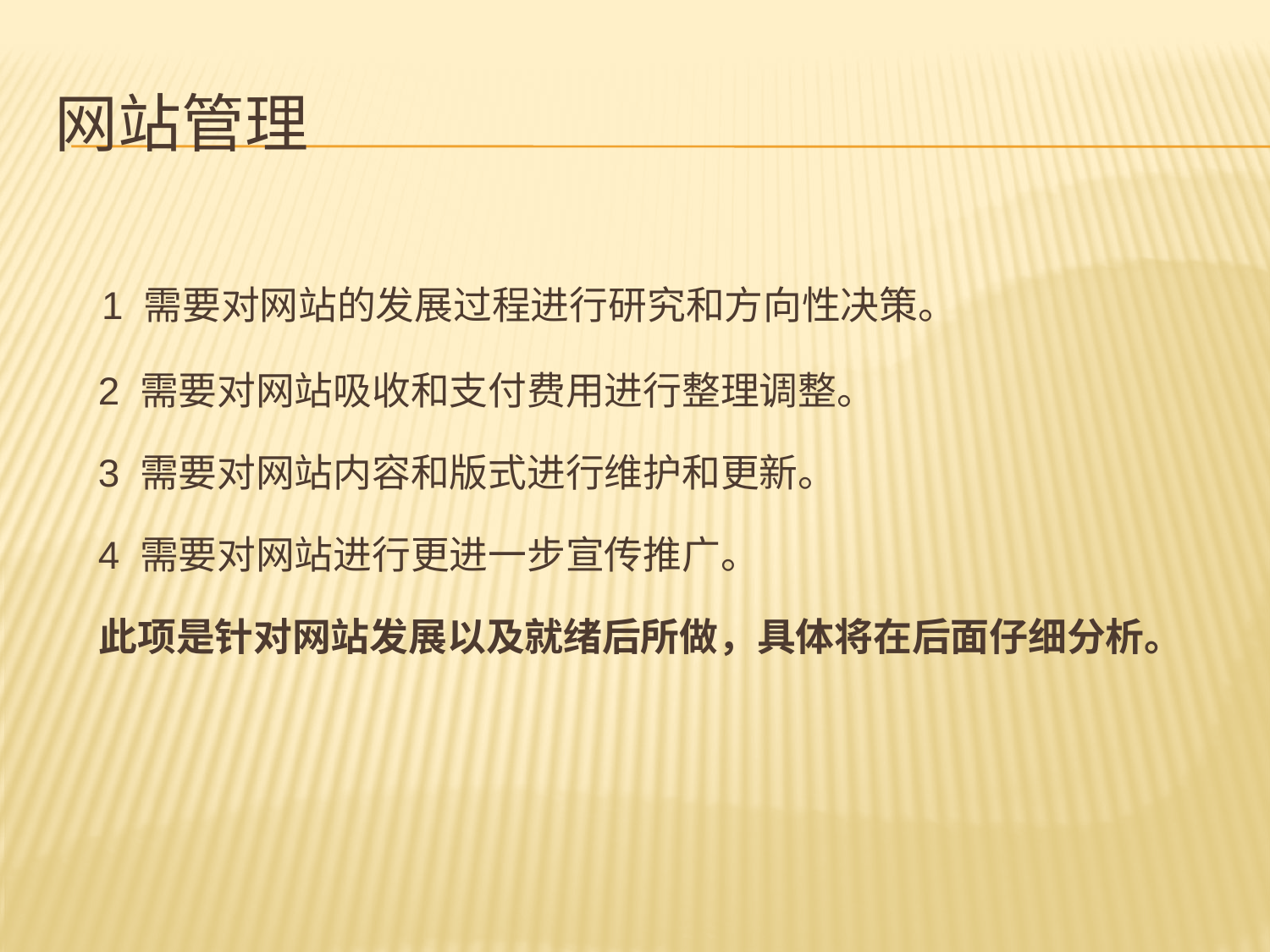

# 网站管理
   1 需要对网站的发展过程进行研究和方向性决策。
    2 需要对网站吸收和支付费用进行整理调整。
    3 需要对网站内容和版式进行维护和更新。
    4 需要对网站进行更进一步宣传推广。
    此项是针对网站发展以及就绪后所做，具体将在后面仔细分析。